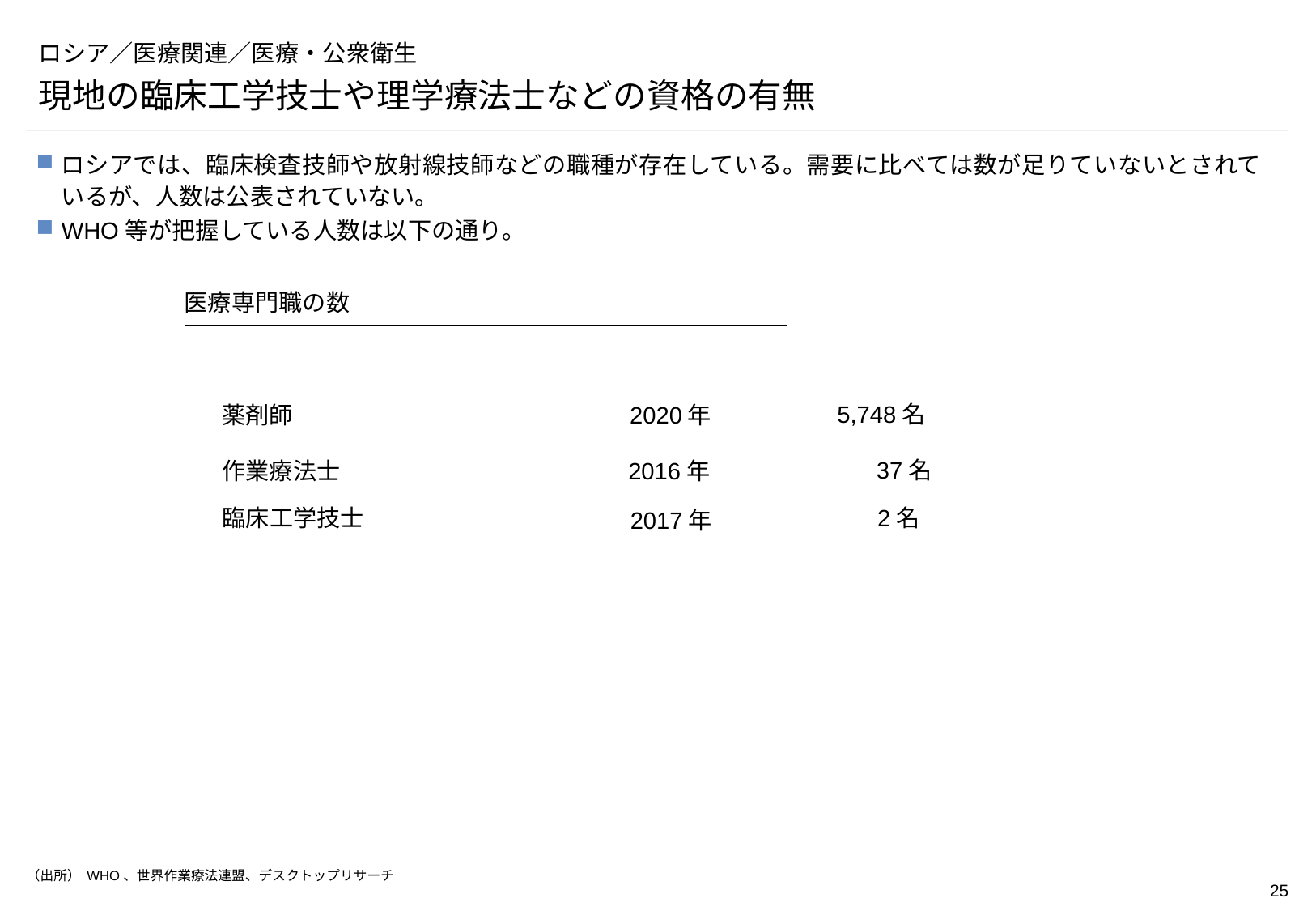

# ロシア／医療関連／医療・公衆衛生
現地の臨床工学技士や理学療法士などの資格の有無
ロシアでは、臨床検査技師や放射線技師などの職種が存在している。需要に比べては数が足りていないとされているが、人数は公表されていない。
WHO等が把握している人数は以下の通り。
医療専門職の数
5,748名
薬剤師
2020年
　37名
作業療法士
2016年

臨床工学技士
2名
2017年
（出所） WHO、世界作業療法連盟、デスクトップリサーチ
https://www.jstage.jst.go.jp/article/rika/33/Suppl.7/33_S7_1/_pdf/-char/ja
https://healthmanagement.org/c/imaging/issuearticle/radiology-in-russia